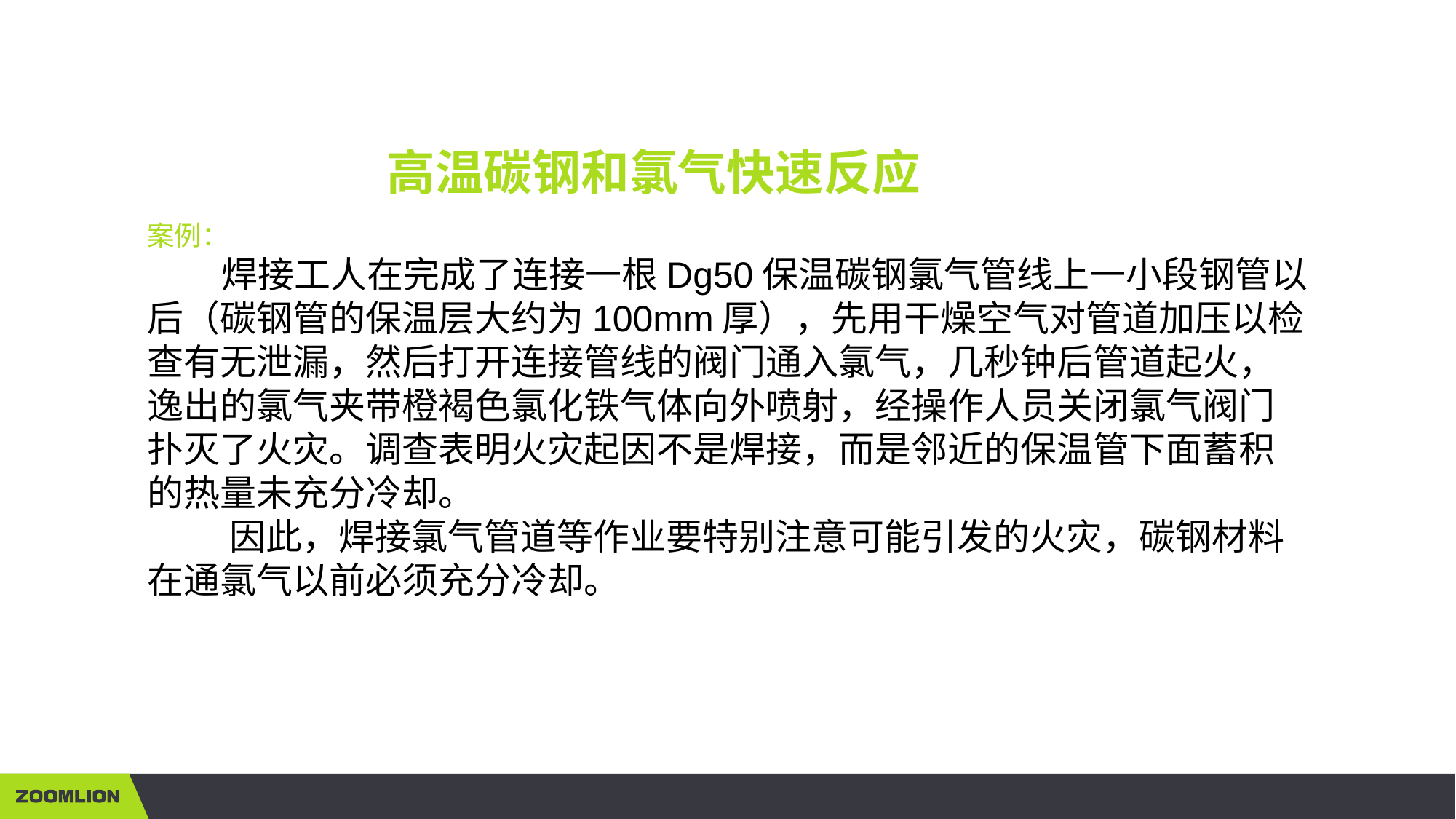

高温碳钢和氯气快速反应
案例：
        焊接工人在完成了连接一根Dg50保温碳钢氯气管线上一小段钢管以后（碳钢管的保温层大约为100mm厚），先用干燥空气对管道加压以检查有无泄漏，然后打开连接管线的阀门通入氯气，几秒钟后管道起火，逸出的氯气夹带橙褐色氯化铁气体向外喷射，经操作人员关闭氯气阀门扑灭了火灾。调查表明火灾起因不是焊接，而是邻近的保温管下面蓄积的热量未充分冷却。
         因此，焊接氯气管道等作业要特别注意可能引发的火灾，碳钢材料在通氯气以前必须充分冷却。